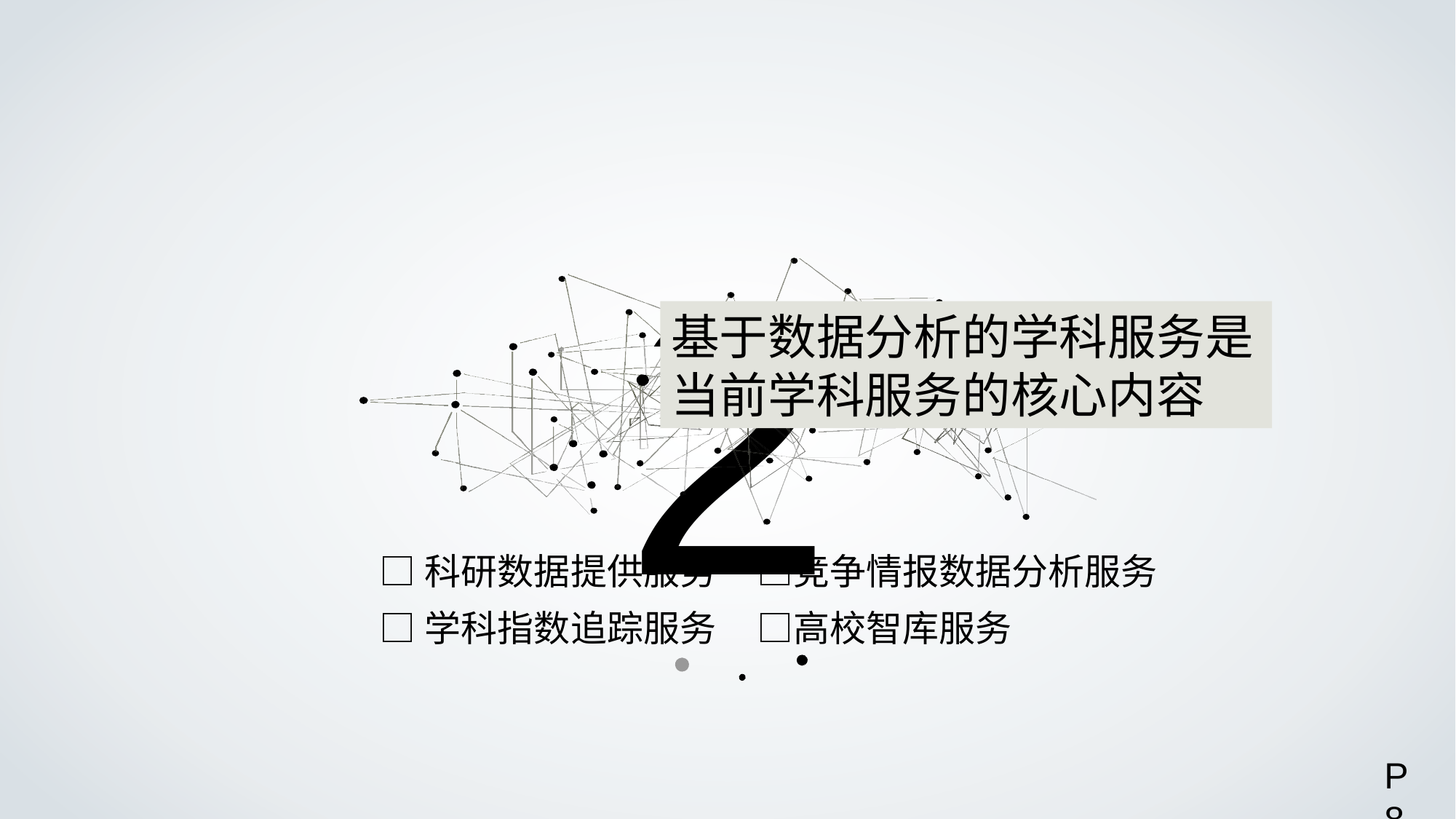

2

基于数据分析的学科服务是当前学科服务的核心内容

□科研数据提供服务     □竞争情报数据分析服务
□学科指数追踪服务     □高校智库服务

P8